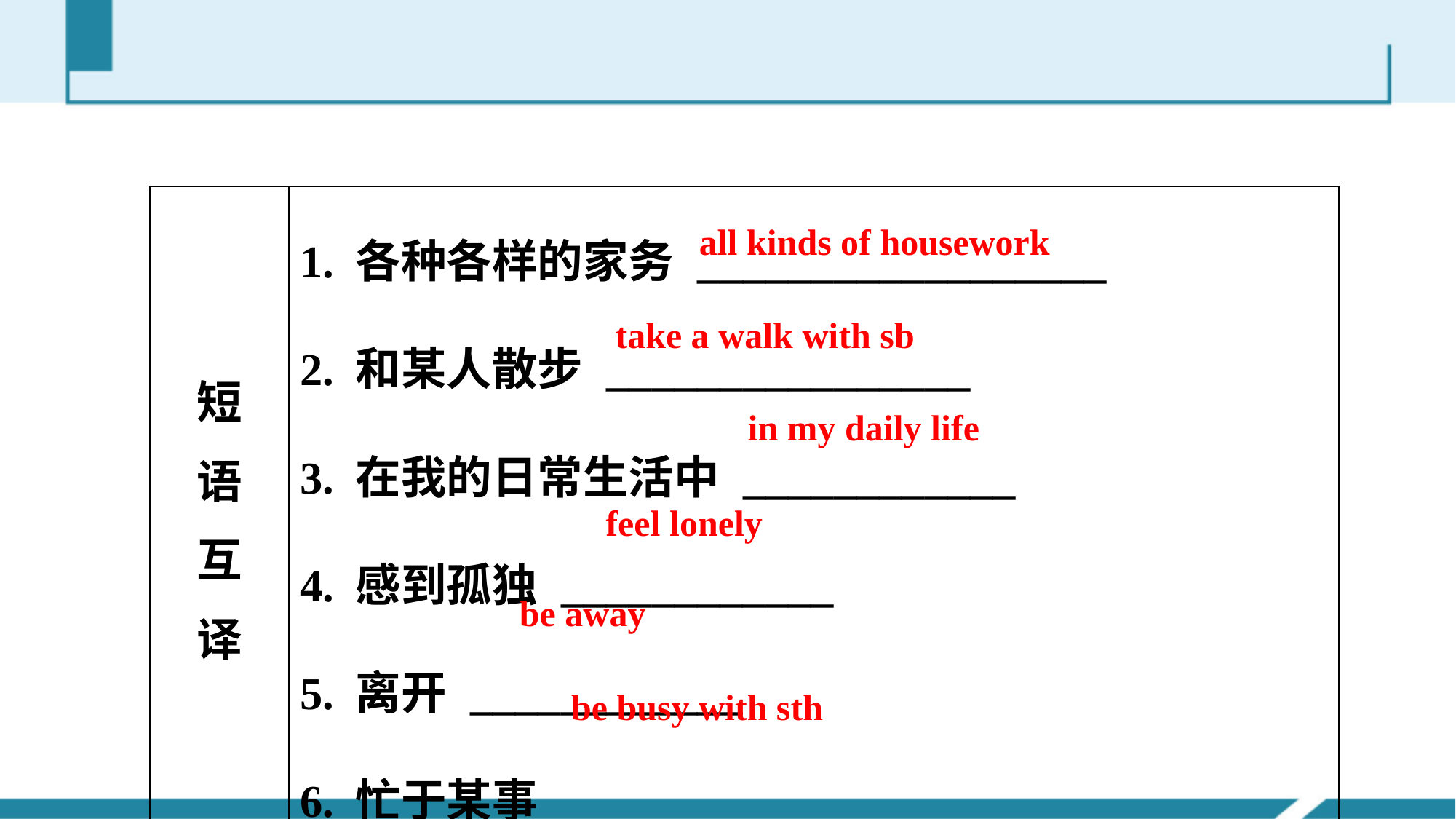

| 短 语 互 译 | 1. 各种各样的家务 \_\_\_\_\_\_\_\_\_\_\_\_\_\_\_\_\_\_ 2. 和某人散步 \_\_\_\_\_\_\_\_\_\_\_\_\_\_\_\_ 3. 在我的日常生活中 \_\_\_\_\_\_\_\_\_\_\_\_ 4. 感到孤独 \_\_\_\_\_\_\_\_\_\_\_\_ 5. 离开 \_\_\_\_\_\_\_\_\_\_\_\_ 6. 忙于某事 \_\_\_\_\_\_\_\_\_\_\_\_\_\_ |
| --- | --- |
all kinds of housework
take a walk with sb

in my daily life
feel lonely
be away
be busy with sth